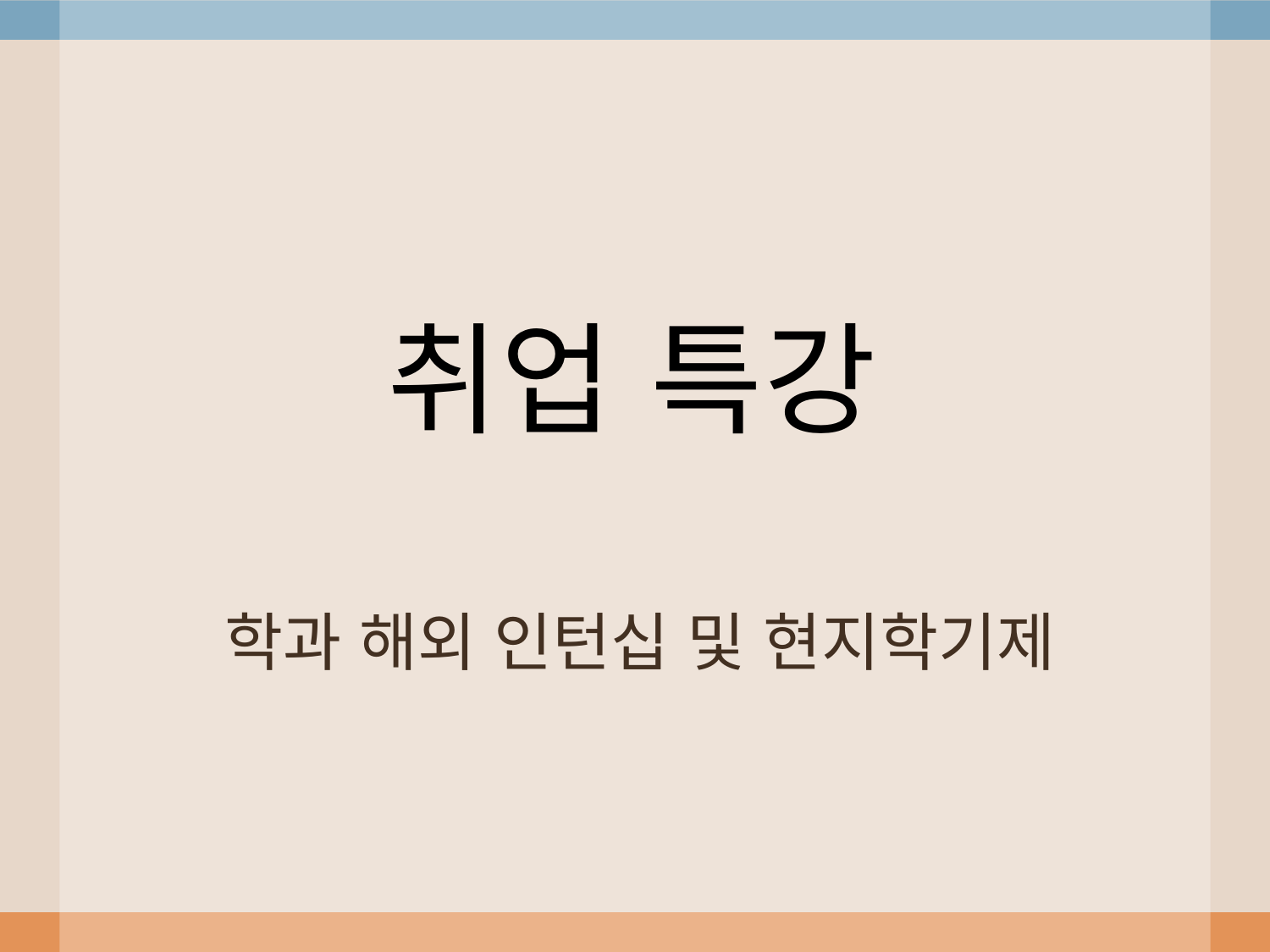

# 취업 특강
학과 해외 인턴십 및 현지학기제